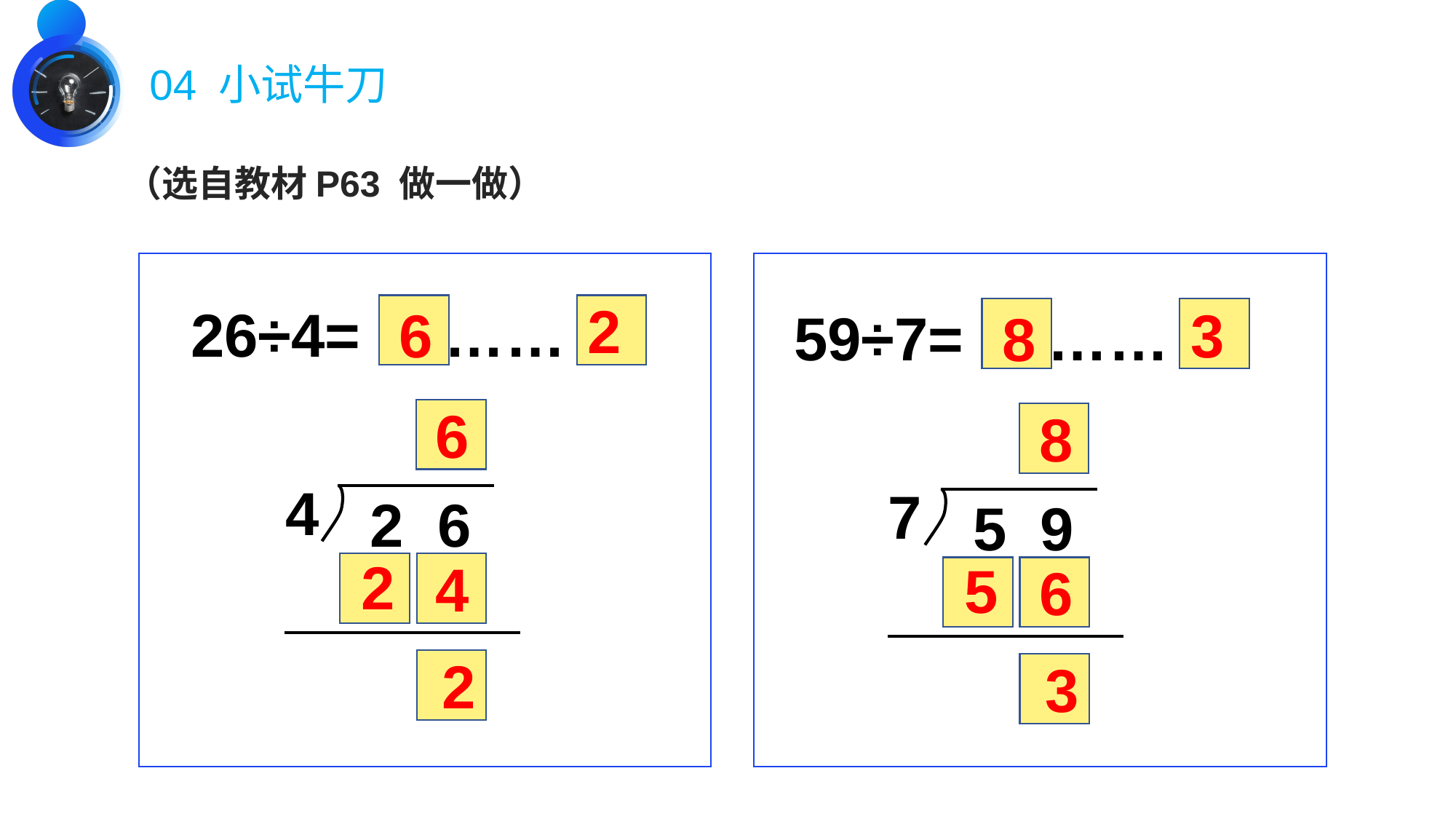

04
小试牛刀
（选自教材P63 做一做）

2
26÷4=     ……

6
3
59÷7=     ……

8
6
8

4
2  6

7
5  9

2
4
5
6
2
3